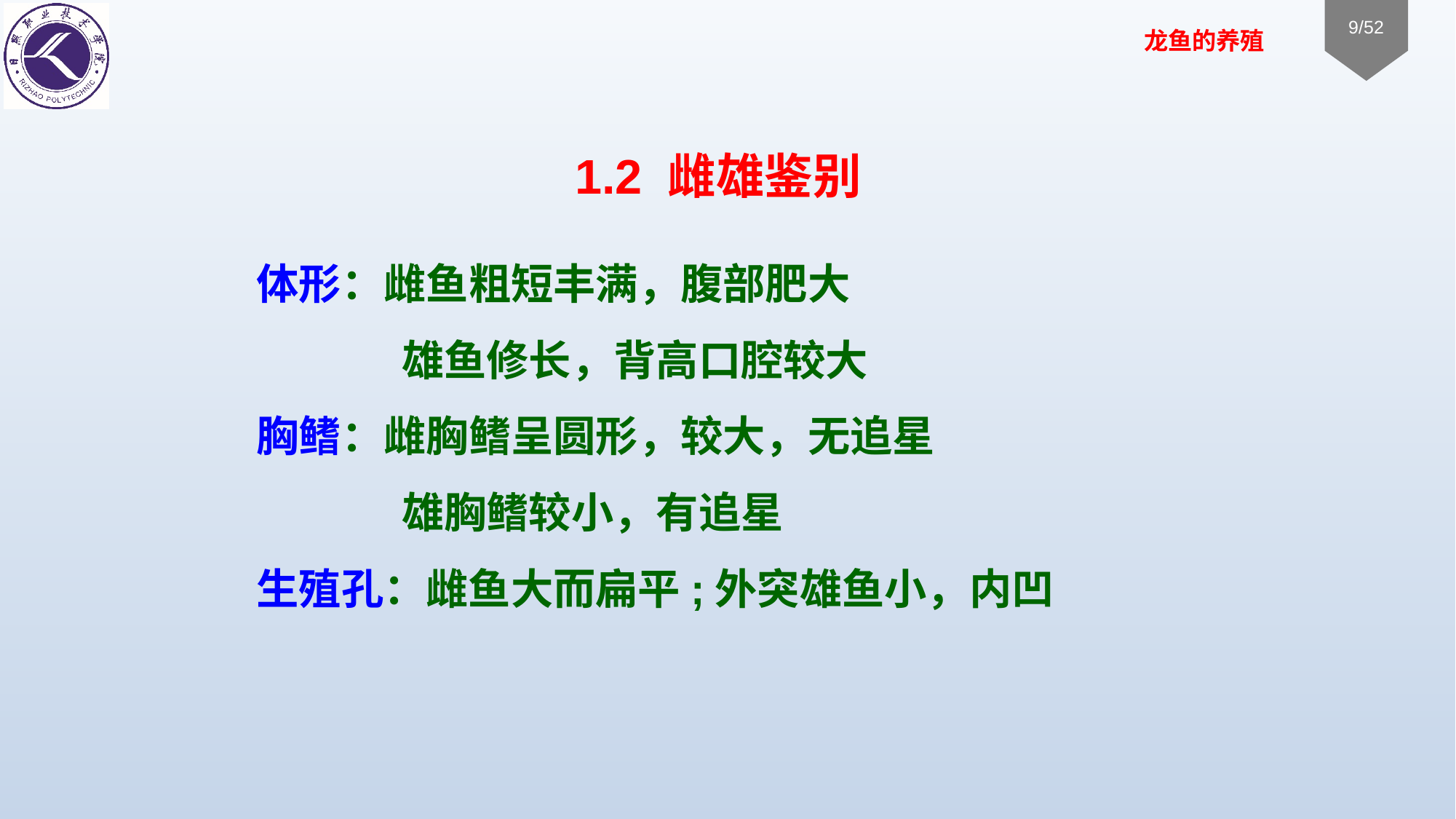

# 1.2 雌雄鉴别
体形：雌鱼粗短丰满，腹部肥大
              雄鱼修长，背高口腔较大
胸鳍：雌胸鳍呈圆形，较大，无追星
              雄胸鳍较小，有追星
生殖孔：雌鱼大而扁平;外突雄鱼小，内凹